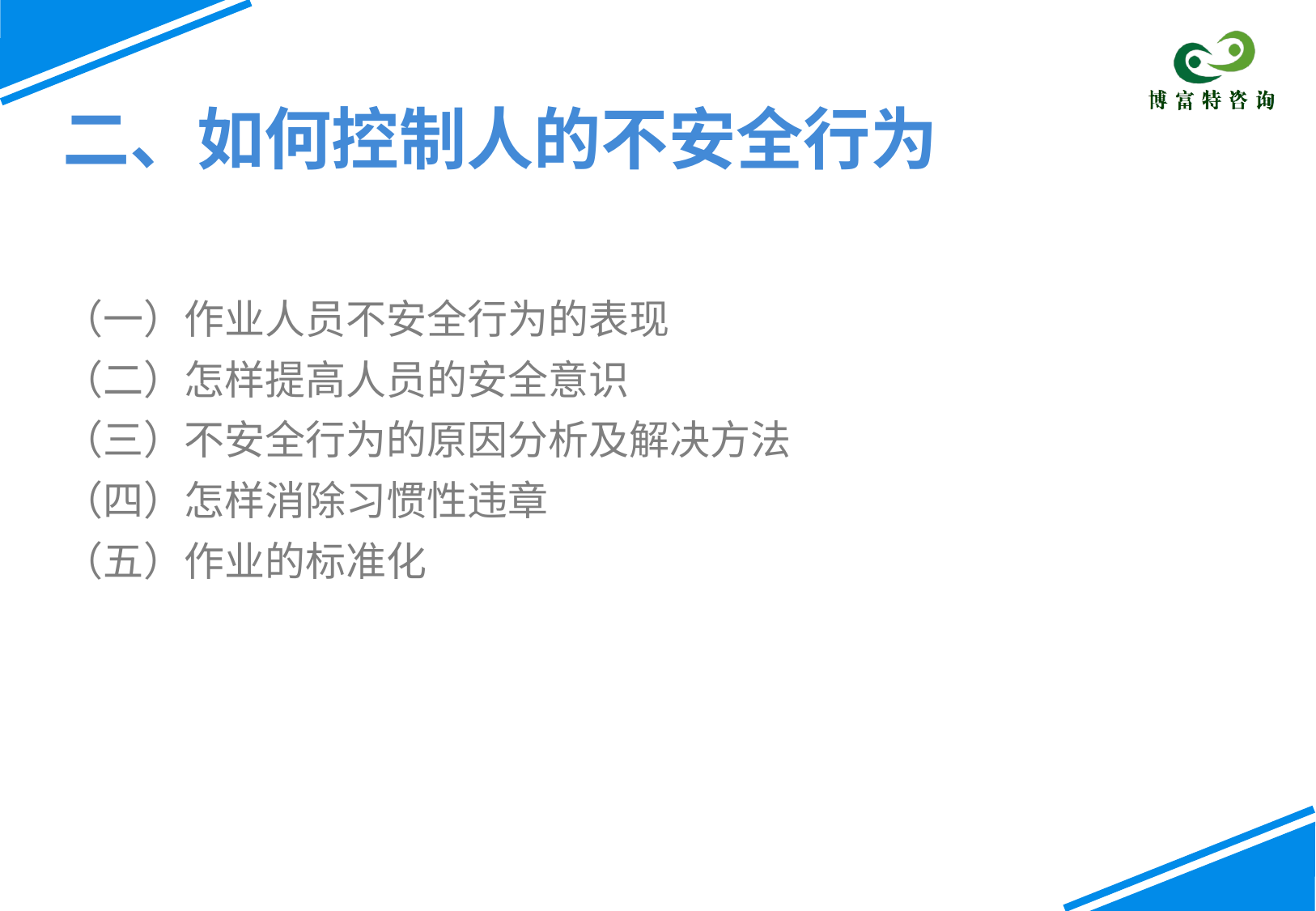

二、如何控制人的不安全行为
（一）作业人员不安全行为的表现
（二）怎样提高人员的安全意识
（三）不安全行为的原因分析及解决方法
（四）怎样消除习惯性违章
（五）作业的标准化